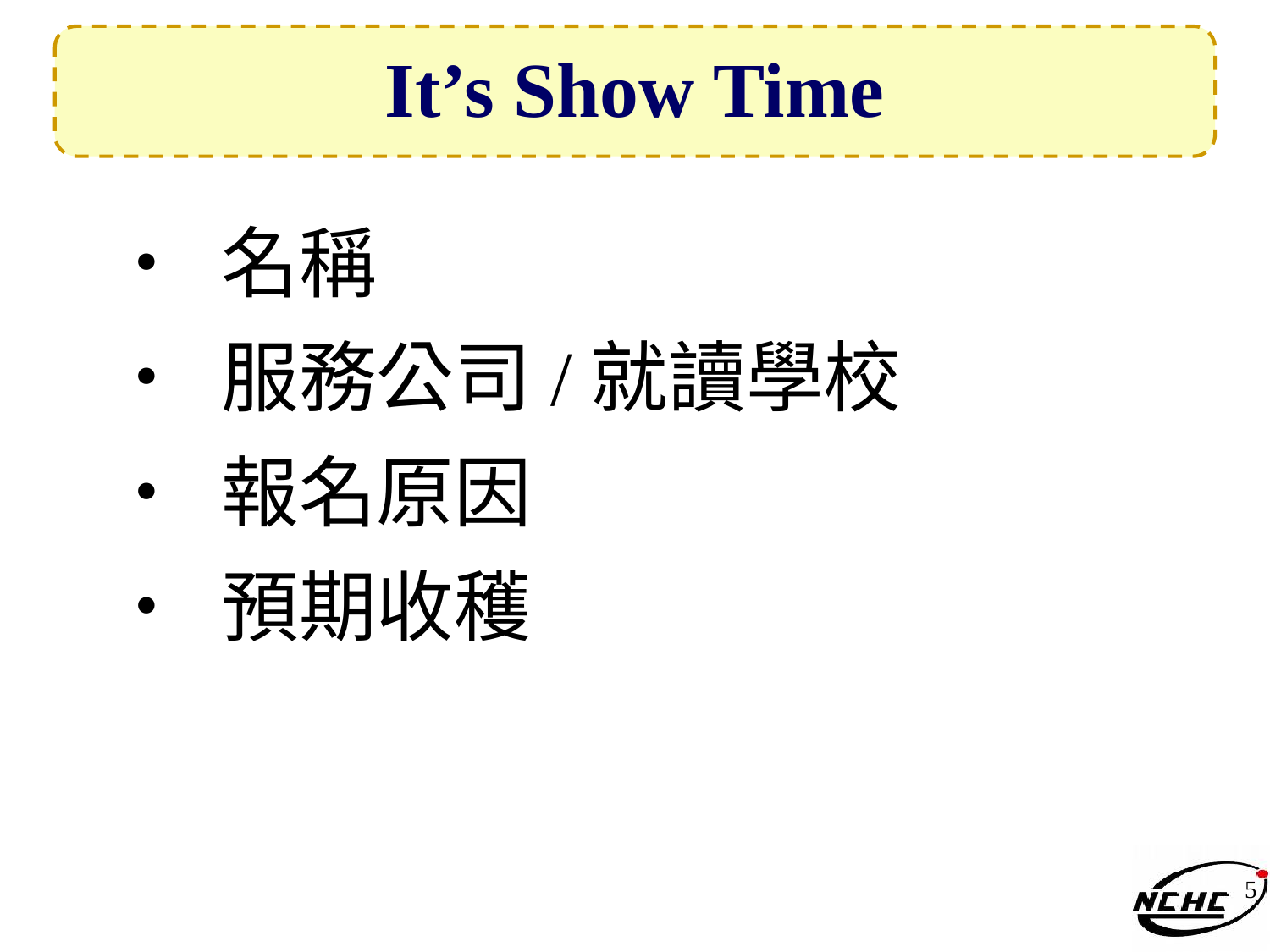

# It’s Show Time
• 名稱
• 服務公司/就讀學校
• 報名原因
• 預期收穫
5